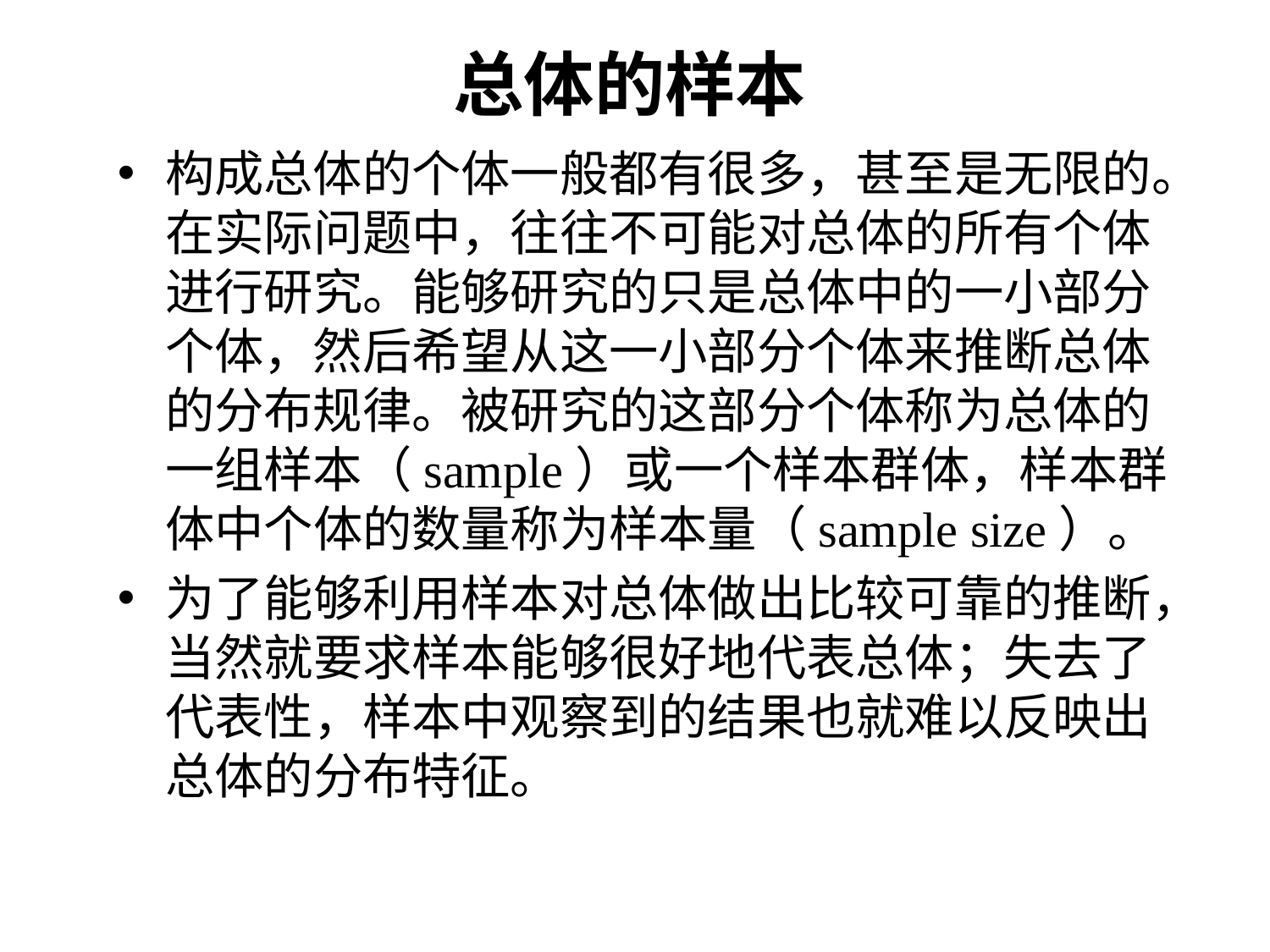

# 总体的样本
构成总体的个体一般都有很多，甚至是无限的。在实际问题中，往往不可能对总体的所有个体进行研究。能够研究的只是总体中的一小部分个体，然后希望从这一小部分个体来推断总体的分布规律。被研究的这部分个体称为总体的一组样本（sample）或一个样本群体，样本群体中个体的数量称为样本量（sample size）。
为了能够利用样本对总体做出比较可靠的推断，当然就要求样本能够很好地代表总体；失去了代表性，样本中观察到的结果也就难以反映出总体的分布特征。